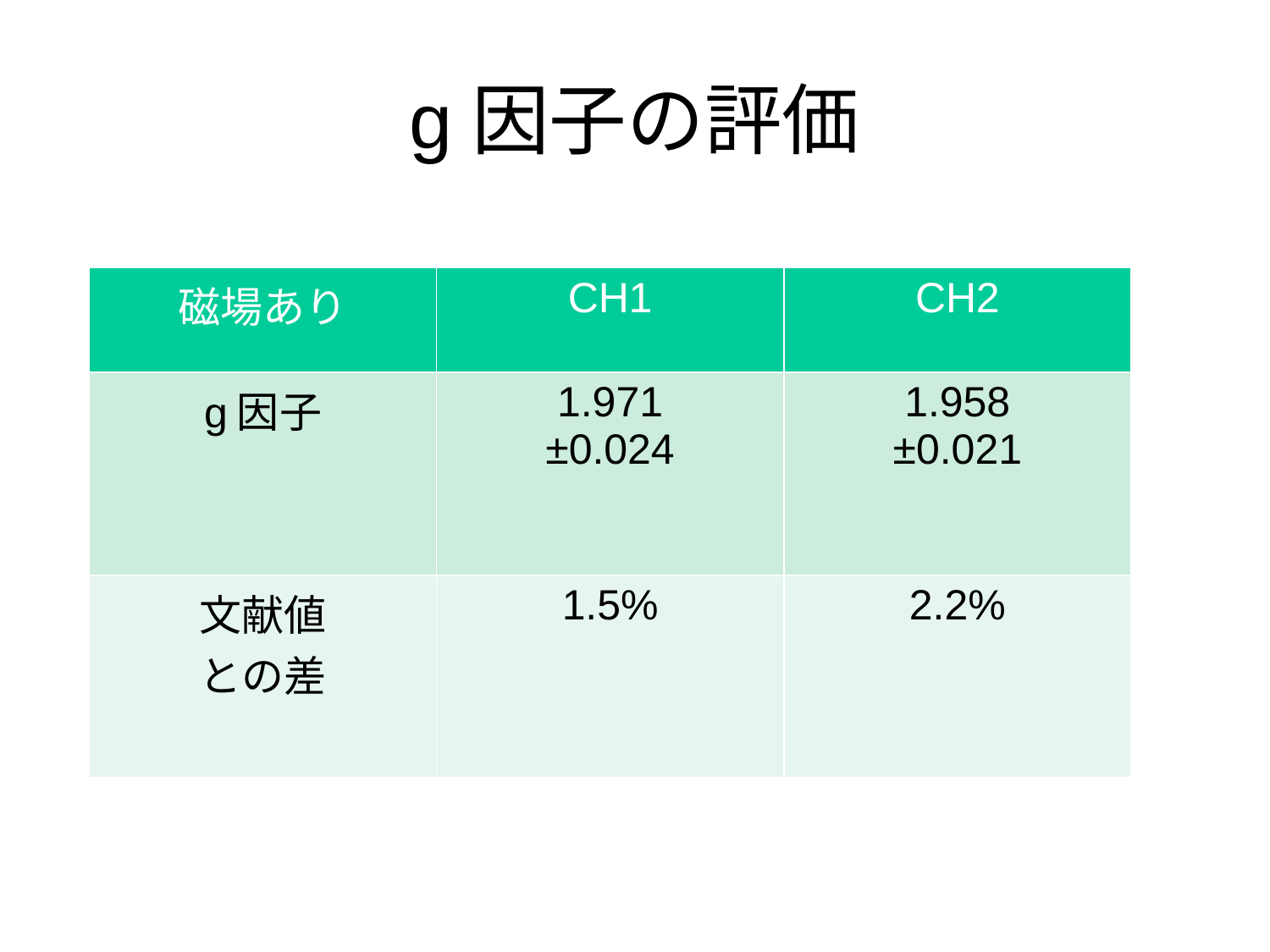

# g因子の評価
| 磁場あり | CH1 | CH2 |
| --- | --- | --- |
| g因子 | 1.971 ±0.024 | 1.958 ±0.021 |
| 文献値 との差 | 1.5% | 2.2% |